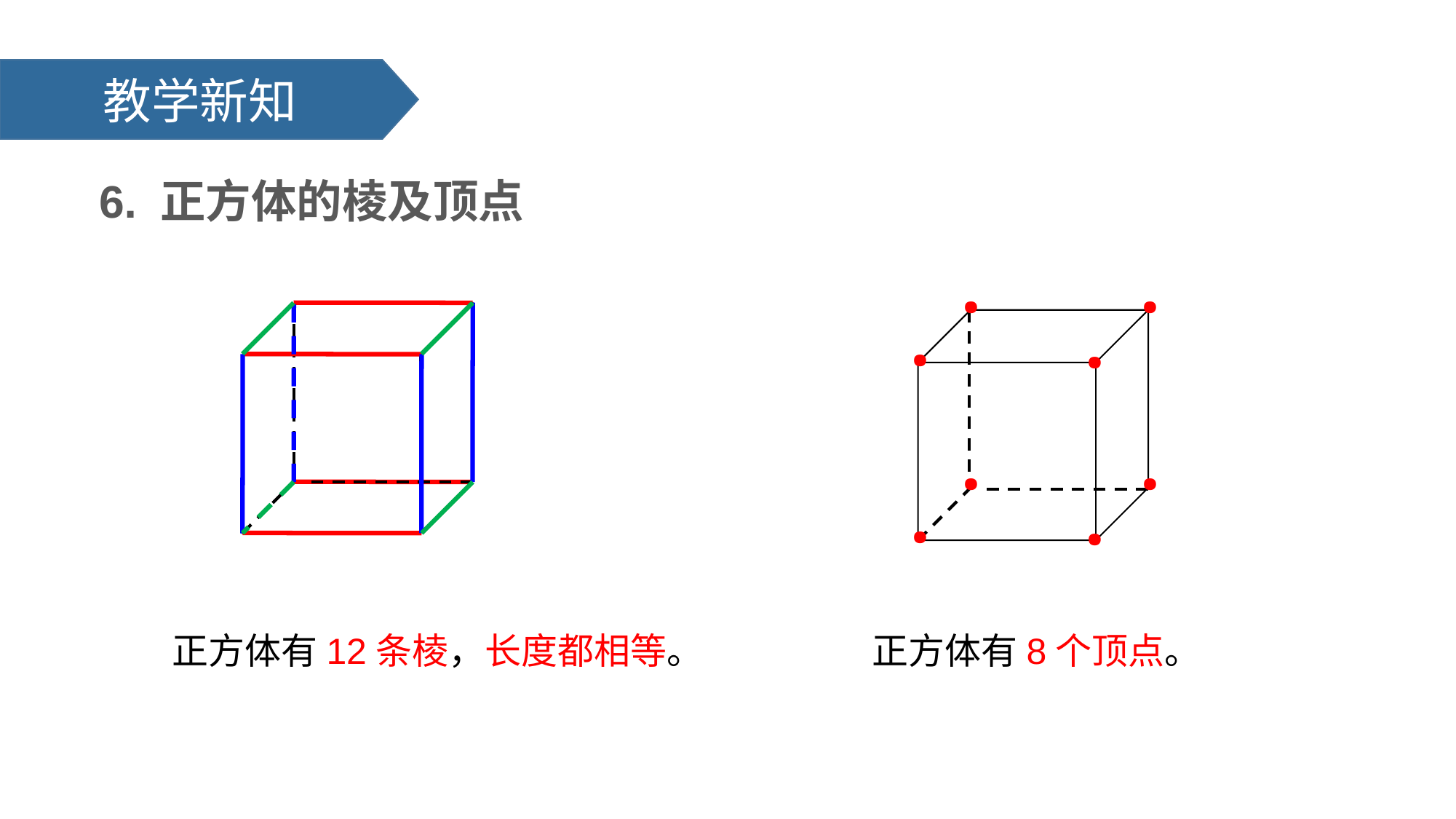

教学新知
6. 正方体的棱及顶点
·
·

·
·
·
·
·
·
正方体有12条棱，长度都相等。
正方体有8个顶点。